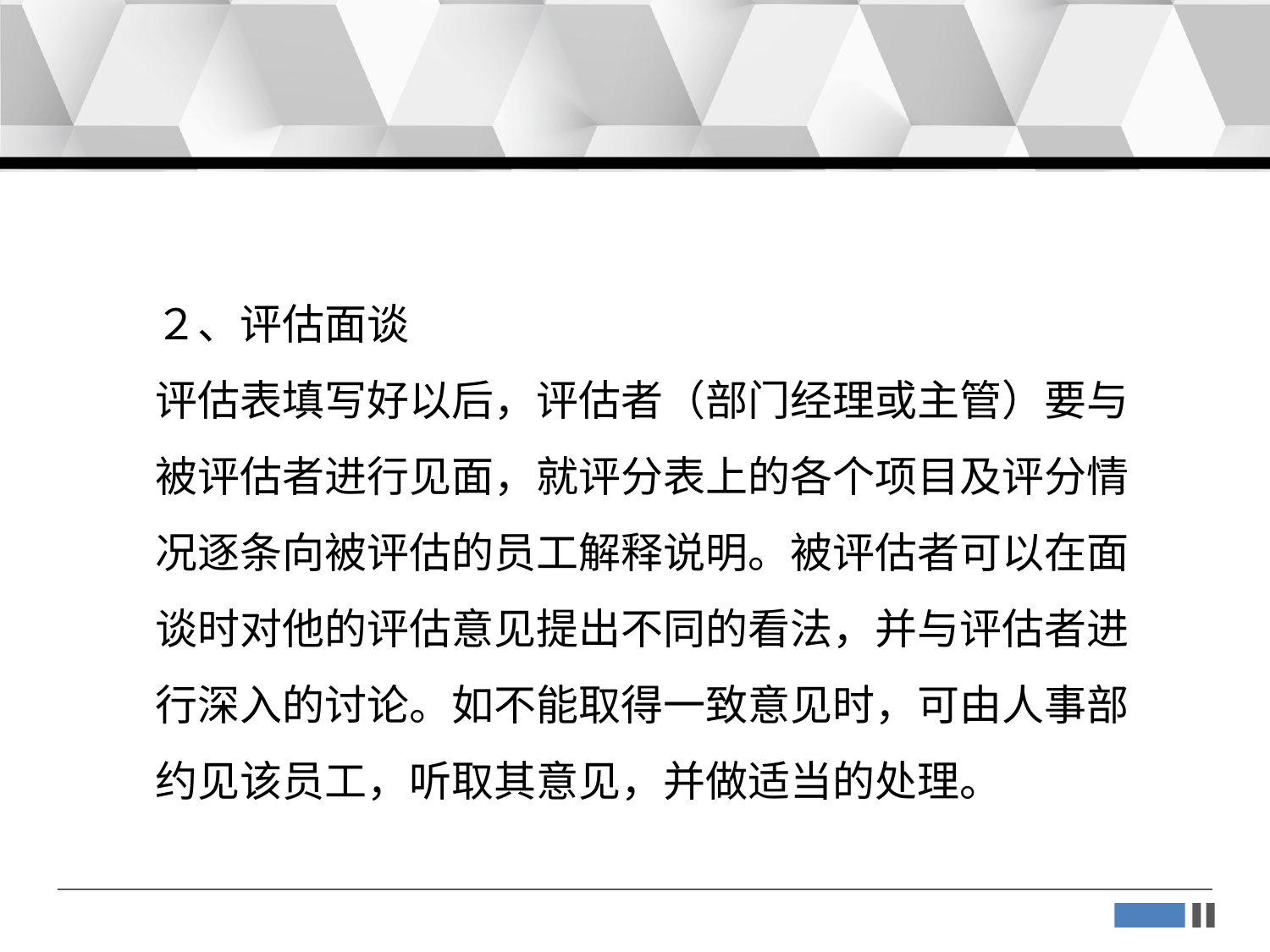

２、评估面谈
评估表填写好以后，评估者（部门经理或主管）要与被评估者进行见面，就评分表上的各个项目及评分情况逐条向被评估的员工解释说明。被评估者可以在面谈时对他的评估意见提出不同的看法，并与评估者进行深入的讨论。如不能取得一致意见时，可由人事部约见该员工，听取其意见，并做适当的处理。